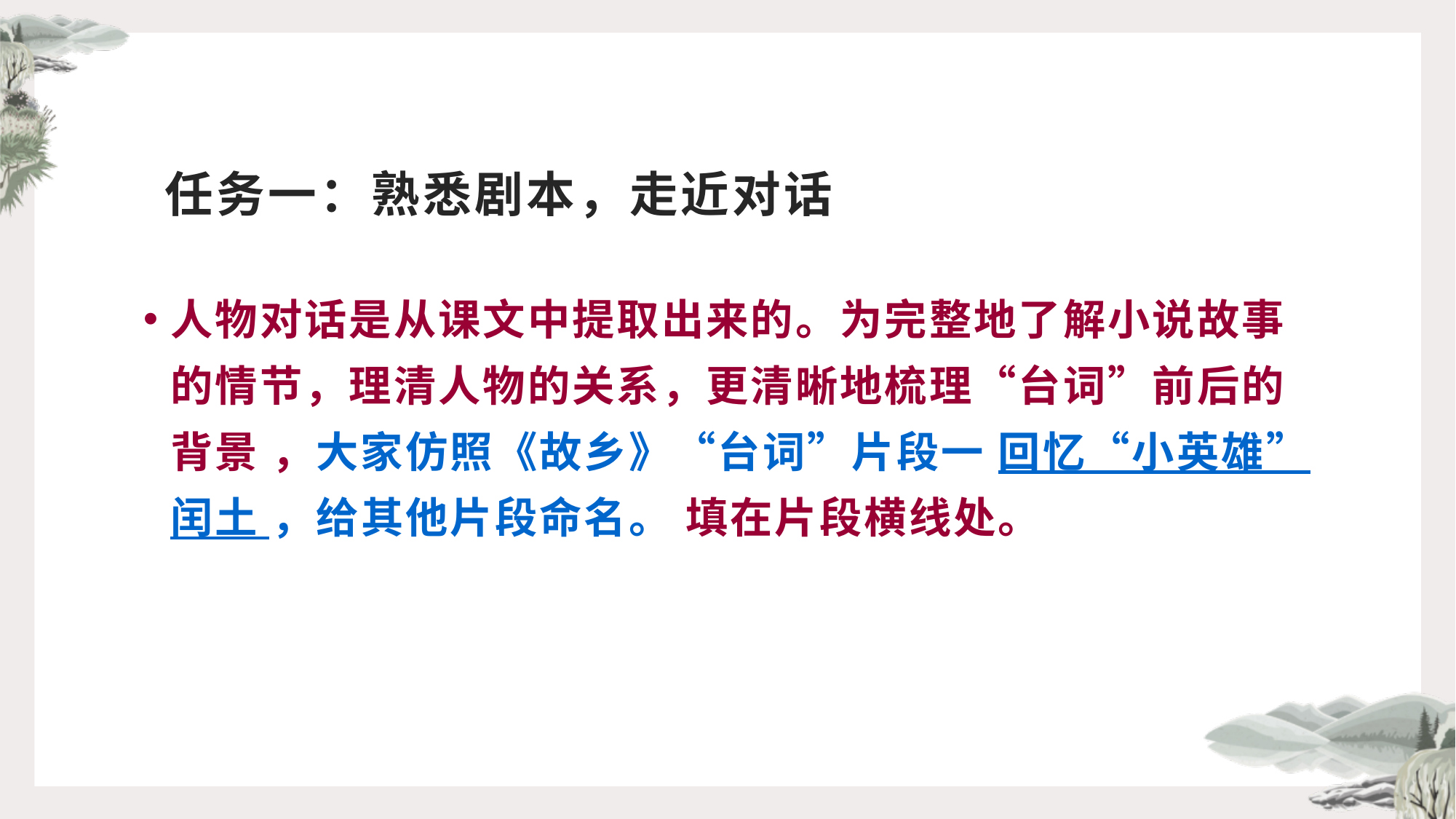

# 任务一：熟悉剧本，走近对话
人物对话是从课文中提取出来的。为完整地了解小说故事的情节，理清人物的关系，更清晰地梳理“台词”前后的背景 ，大家仿照《故乡》“台词”片段一 回忆“小英雄”闰土 ，给其他片段命名。 填在片段横线处。